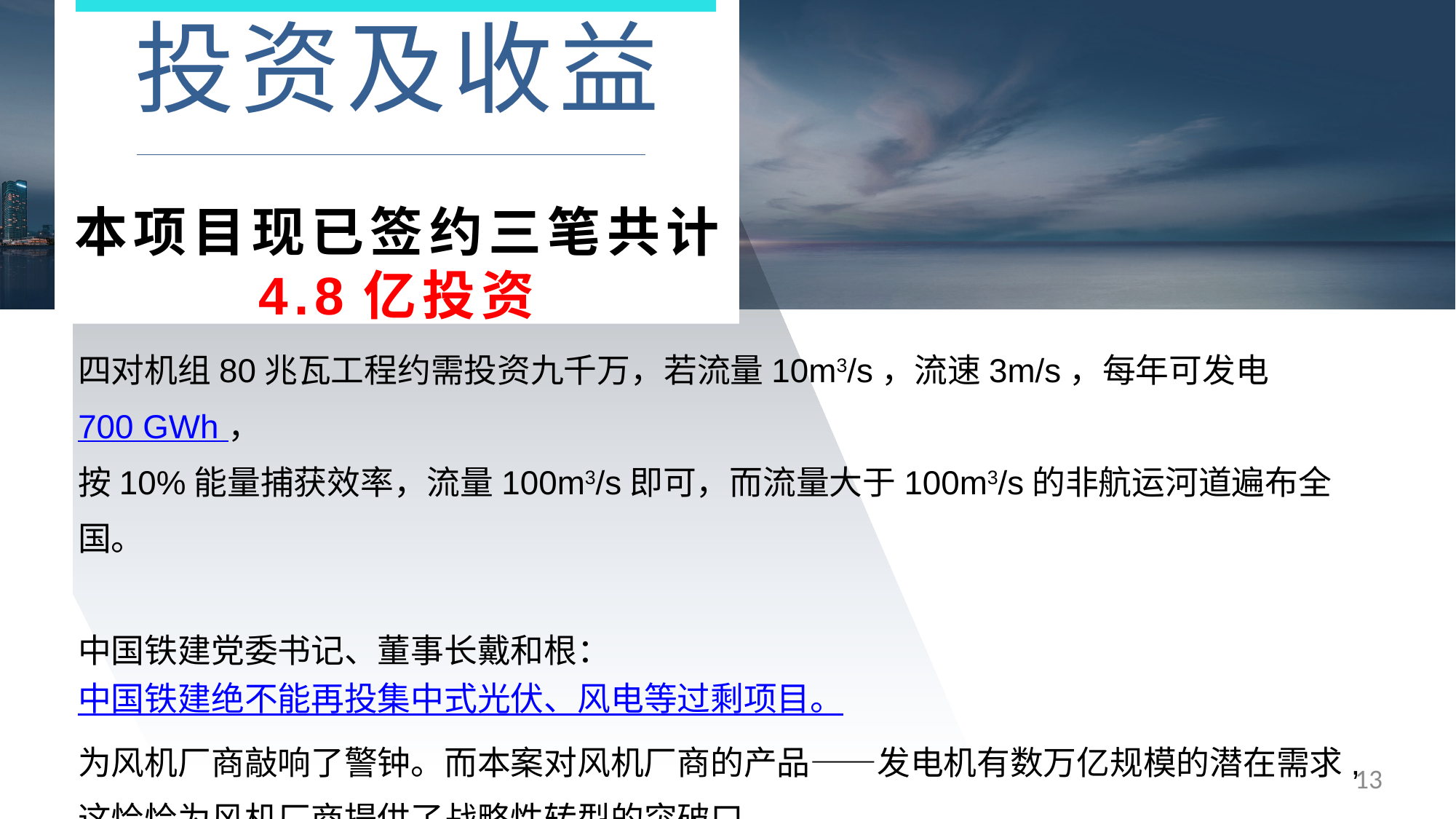

投资及收益

本项目现已签约三笔共计
4.8亿投资

四对机组80兆瓦工程约需投资九千万，若流量10m3/s，流速3m/s，每年可发电700 GWh ，
按10%能量捕获效率，流量100m3/s即可，而流量大于100m3/s的非航运河道遍布全国。

中国铁建党委书记、董事长戴和根：中国铁建绝不能再投集中式光伏、风电等过剩项目。
为风机厂商敲响了警钟。而本案对风机厂商的产品——发电机有数万亿规模的潜在需求,这恰恰为风机厂商提供了战略性转型的突破口。
同时这也是对国家、对民族的重大利好。
当我们的绿电成本是全球的10%甚至更低时，再无第二工业国，这将重塑国际政治格局。
13